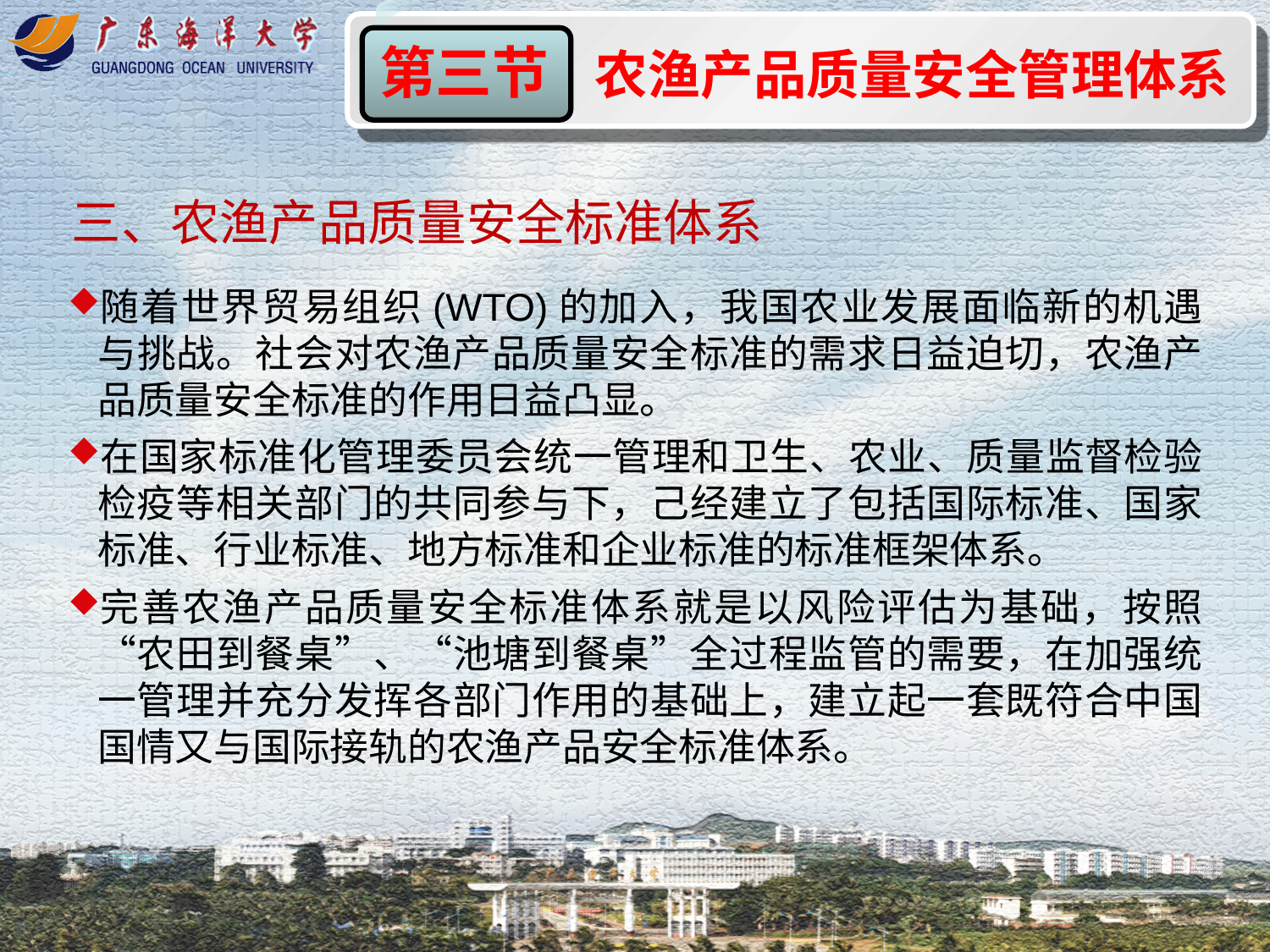

农渔产品质量安全管理体系

第三节
三、农渔产品质量安全标准体系
随着世界贸易组织(WTO)的加入，我国农业发展面临新的机遇与挑战。社会对农渔产品质量安全标准的需求日益迫切，农渔产品质量安全标准的作用日益凸显。
在国家标准化管理委员会统一管理和卫生、农业、质量监督检验检疫等相关部门的共同参与下，己经建立了包括国际标准、国家标准、行业标准、地方标准和企业标准的标准框架体系。
完善农渔产品质量安全标准体系就是以风险评估为基础，按照“农田到餐桌”、“池塘到餐桌”全过程监管的需要，在加强统一管理并充分发挥各部门作用的基础上，建立起一套既符合中国国情又与国际接轨的农渔产品安全标准体系。